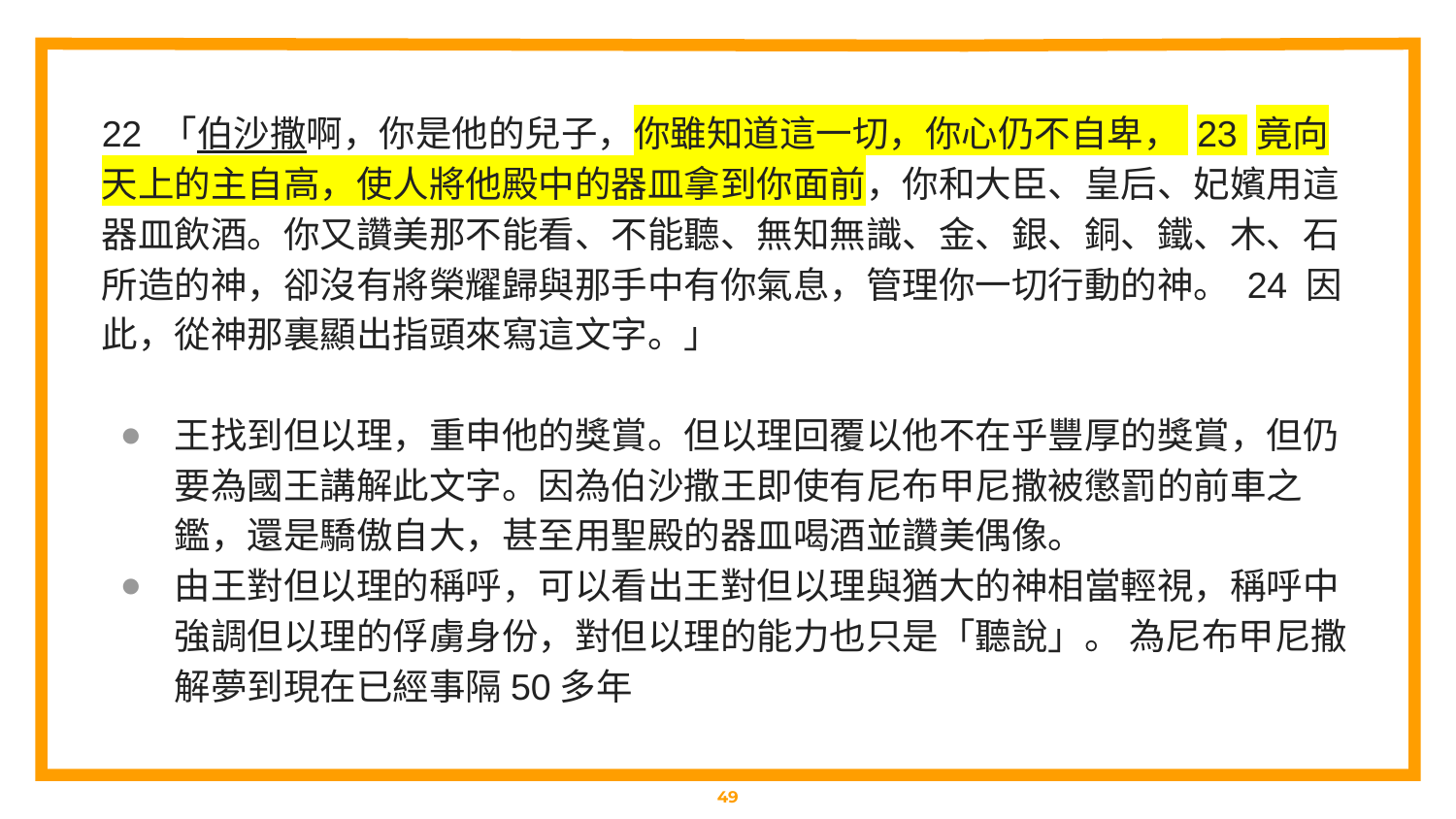

22 「伯沙撒啊，你是他的兒子，你雖知道這一切，你心仍不自卑， 23 竟向天上的主自高，使人將他殿中的器皿拿到你面前，你和大臣、皇后、妃嬪用這器皿飲酒。你又讚美那不能看、不能聽、無知無識、金、銀、銅、鐵、木、石所造的神，卻沒有將榮耀歸與那手中有你氣息，管理你一切行動的神。 24 因此，從神那裏顯出指頭來寫這文字。」

王找到但以理，重申他的獎賞。但以理回覆以他不在乎豐厚的獎賞，但仍要為國王講解此文字。因為伯沙撒王即使有尼布甲尼撒被懲罰的前車之鑑，還是驕傲自大，甚至用聖殿的器皿喝酒並讚美偶像。
由王對但以理的稱呼，可以看出王對但以理與猶大的神相當輕視，稱呼中強調但以理的俘虜身份，對但以理的能力也只是「聽說」。 為尼布甲尼撒解夢到現在已經事隔50多年
49